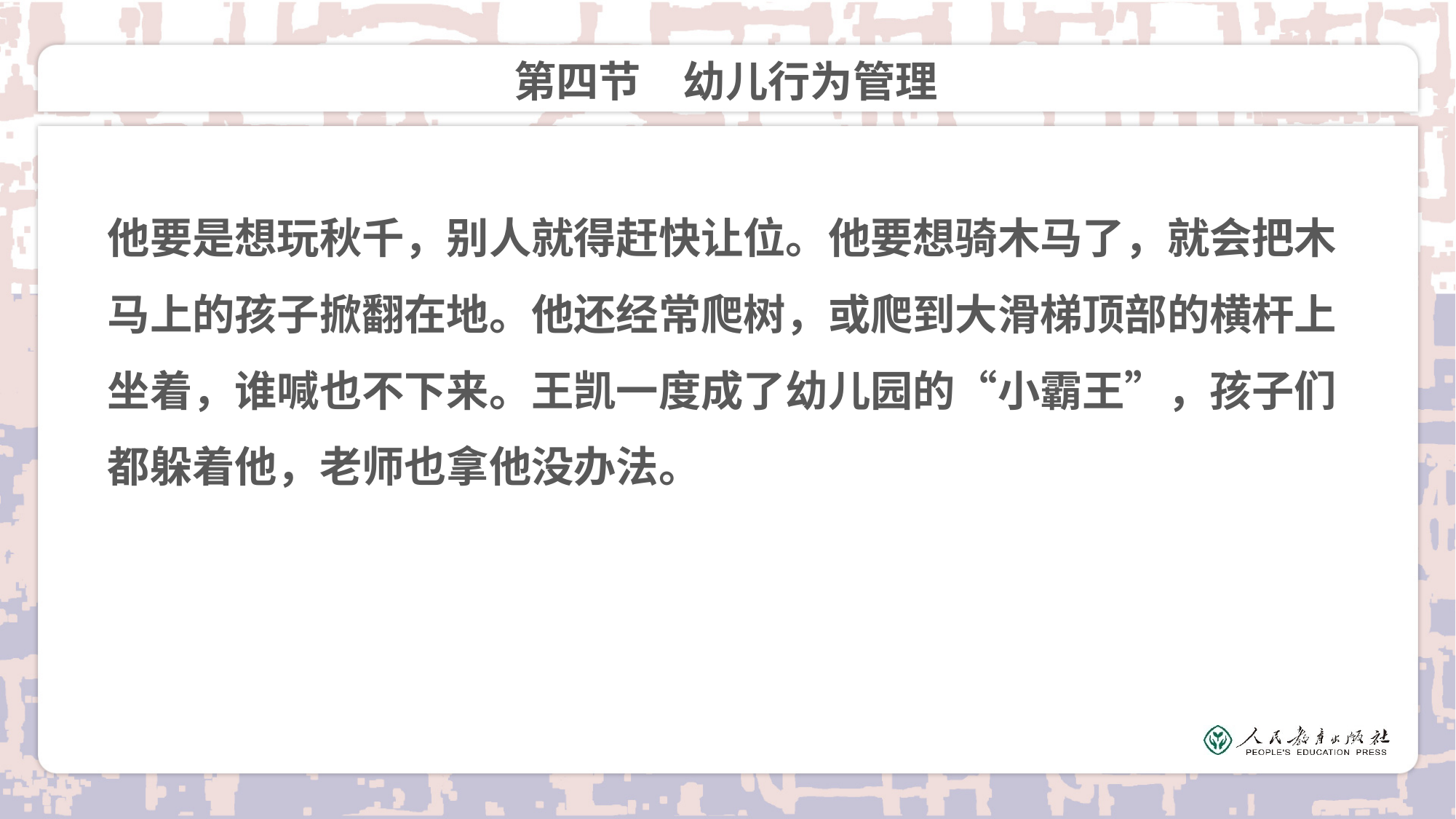

# 第四节　幼儿行为管理
他要是想玩秋千，别人就得赶快让位。他要想骑木马了，就会把木马上的孩子掀翻在地。他还经常爬树，或爬到大滑梯顶部的横杆上坐着，谁喊也不下来。王凯一度成了幼儿园的“小霸王”，孩子们都躲着他，老师也拿他没办法。